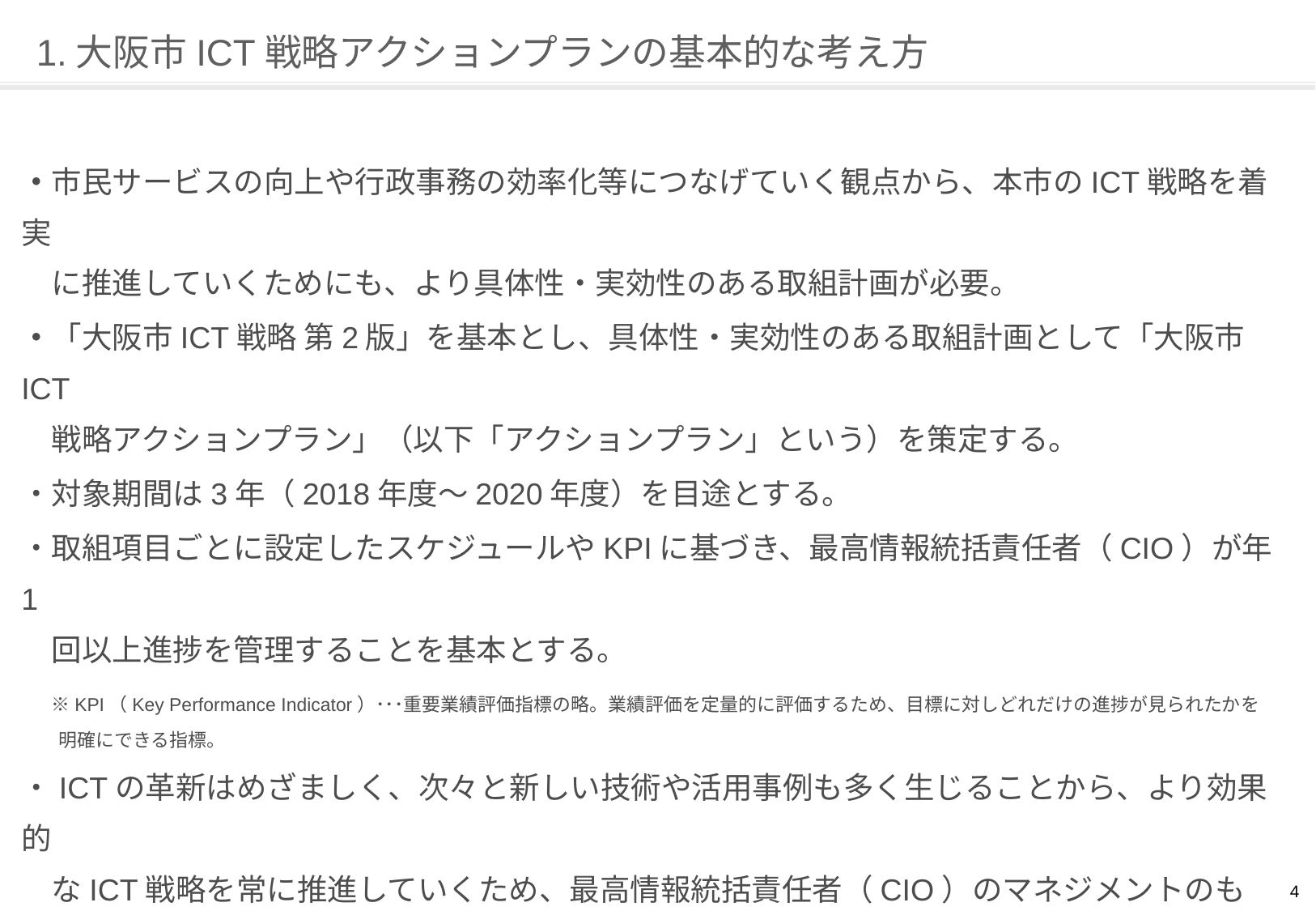

# 1.大阪市ICT戦略アクションプランの基本的な考え方
・市民サービスの向上や行政事務の効率化等につなげていく観点から、本市のICT戦略を着実
　に推進していくためにも、より具体性・実効性のある取組計画が必要。
・「大阪市ICT戦略 第2版」を基本とし、具体性・実効性のある取組計画として「大阪市ICT
　戦略アクションプラン」（以下「アクションプラン」という）を策定する。
・対象期間は3年（2018年度～2020年度）を目途とする。
・取組項目ごとに設定したスケジュールやKPIに基づき、最高情報統括責任者（CIO）が年1
　回以上進捗を管理することを基本とする。
　※KPI（Key Performance Indicator）･･･重要業績評価指標の略。業績評価を定量的に評価するため、目標に対しどれだけの進捗が見られたかを
　　明確にできる指標。
・ICTの革新はめざましく、次々と新しい技術や活用事例も多く生じることから、より効果的
　なICT戦略を常に推進していくため、最高情報統括責任者（CIO）のマネジメントのもと、
　取組みの必要な追加・修正やKPIの見直し等を随時行う。
4